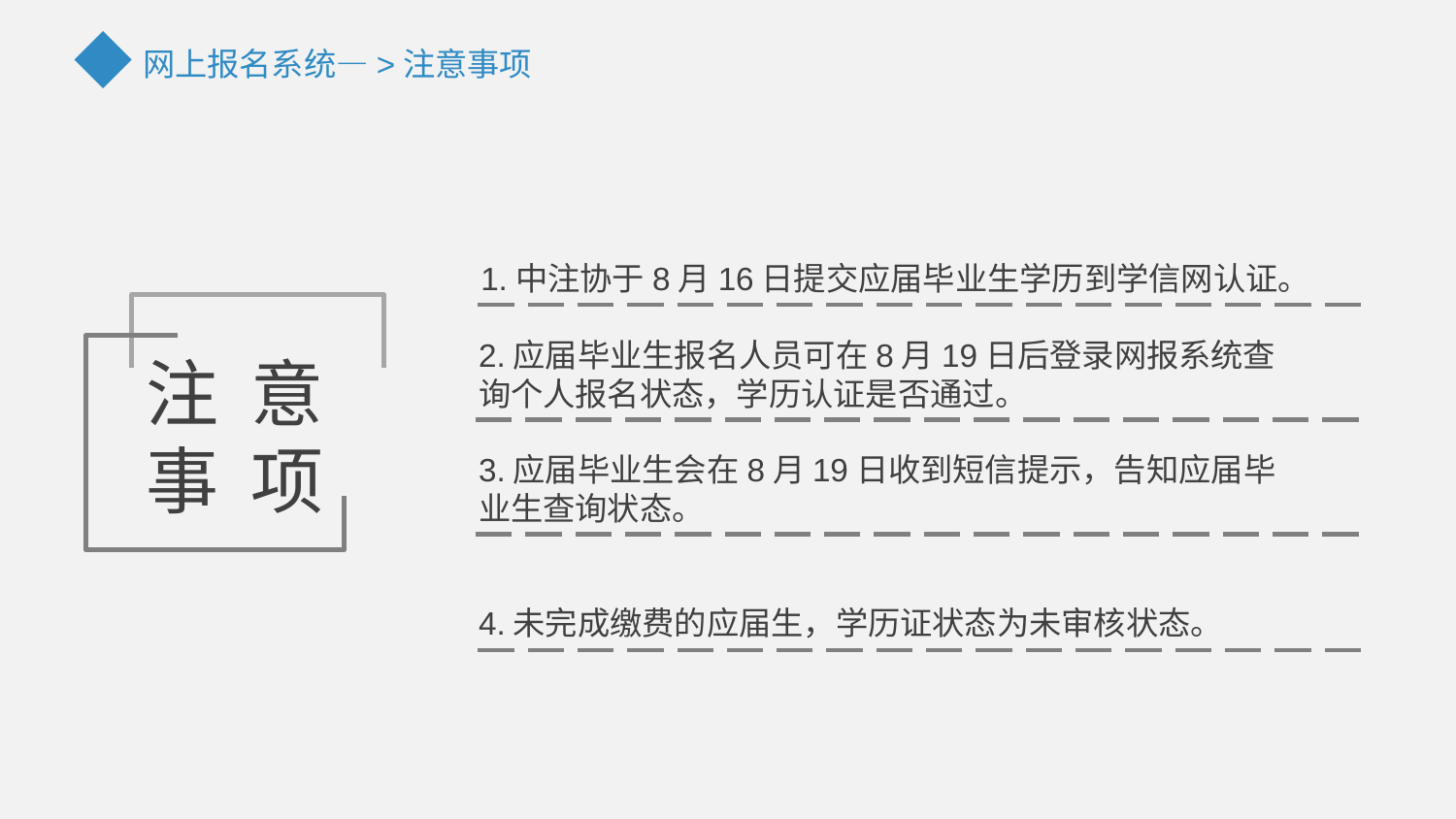

网上报名系统—>注意事项

1.中注协于8月16日提交应届毕业生学历到学信网认证。

2.应届毕业生报名人员可在8月19日后登录网报系统查询个人报名状态，学历认证是否通过。

注  意
事  项
3.应届毕业生会在8月19日收到短信提示，告知应届毕业生查询状态。
4.未完成缴费的应届生，学历证状态为未审核状态。